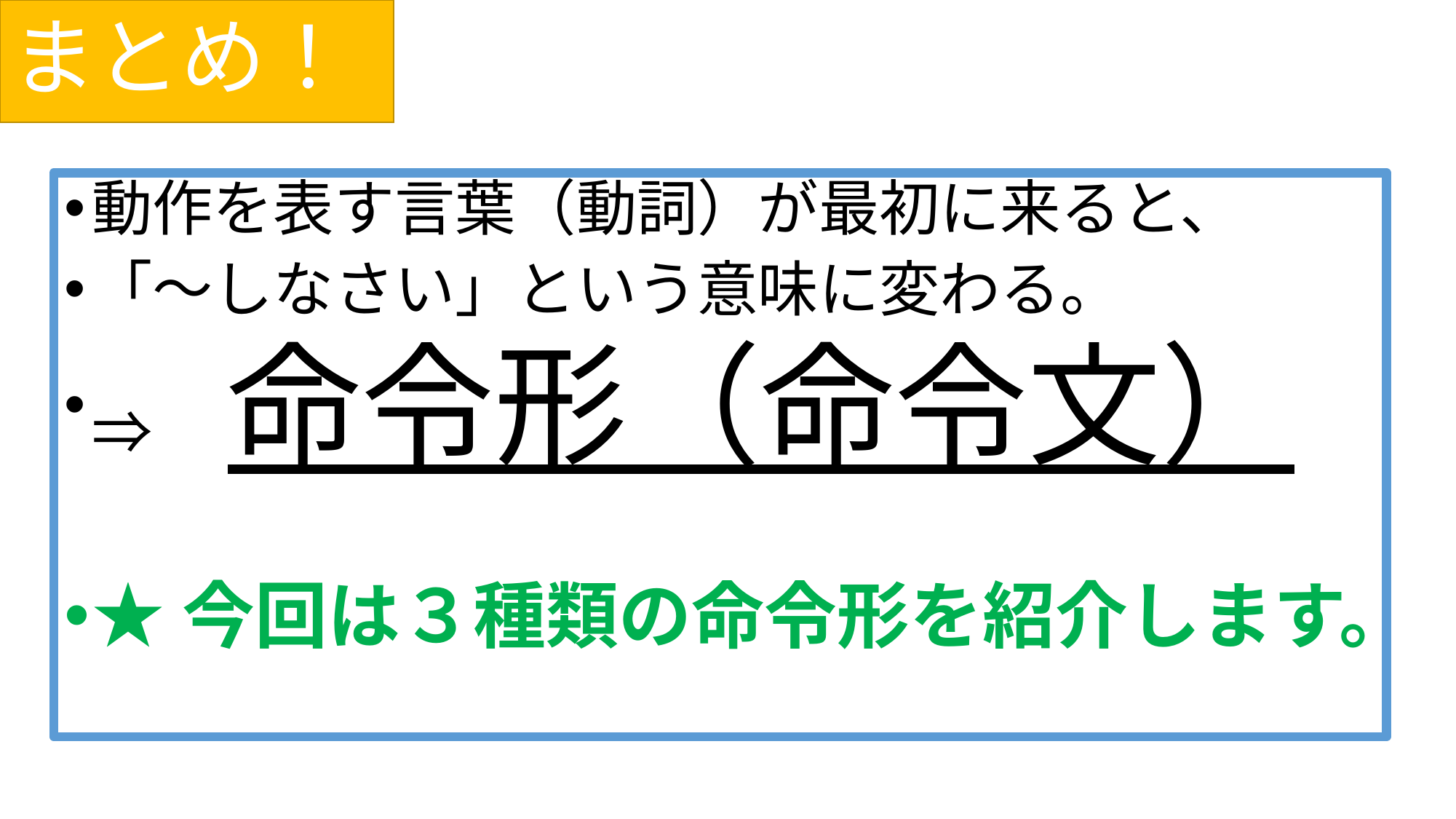

# まとめ！
動作を表す言葉（動詞）が最初に来ると、
「～しなさい」という意味に変わる。
⇒　命令形（命令文）

★今回は３種類の命令形を紹介します。